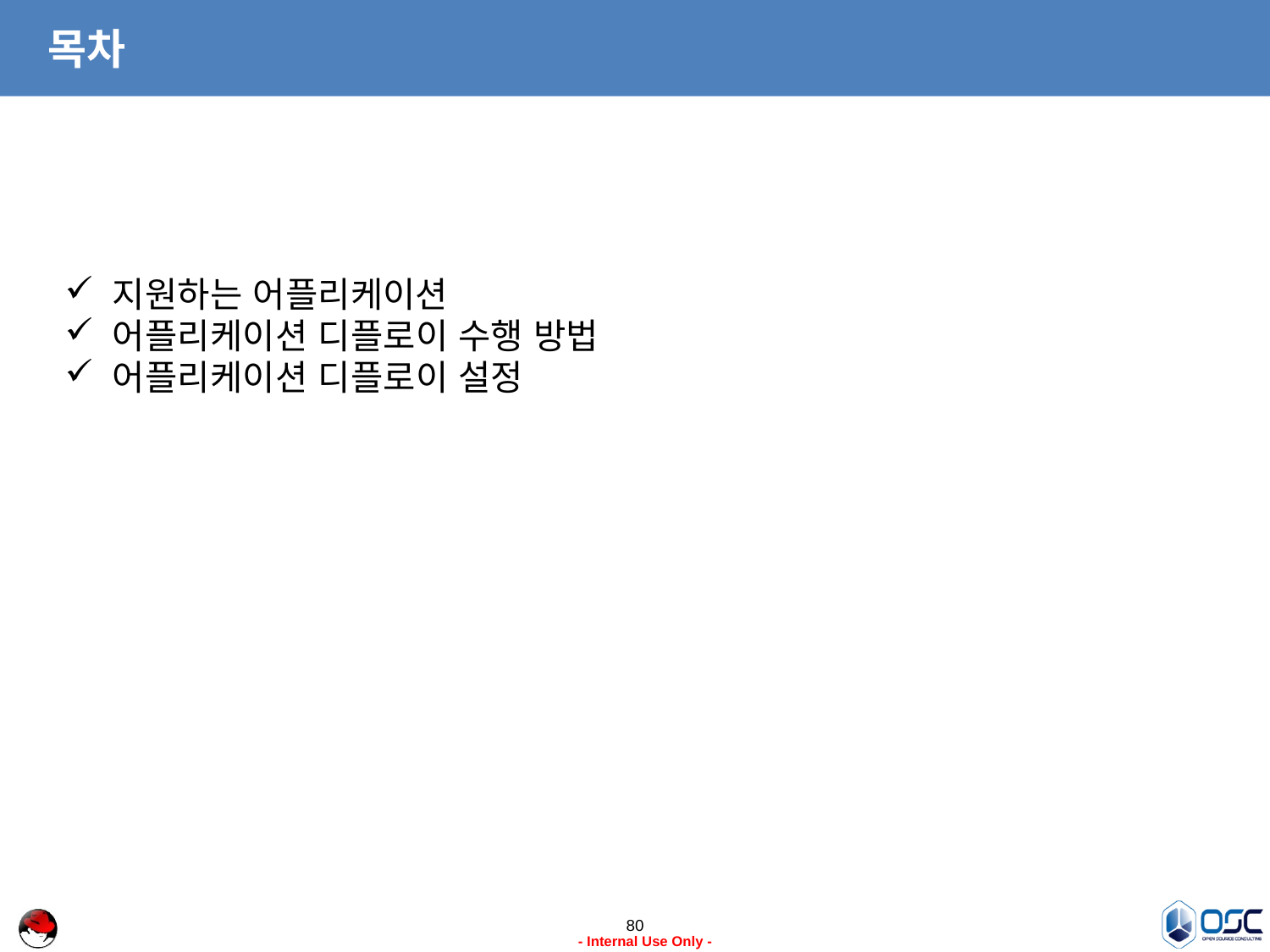

# 목차
지원하는 어플리케이션
어플리케이션 디플로이 수행 방법
어플리케이션 디플로이 설정